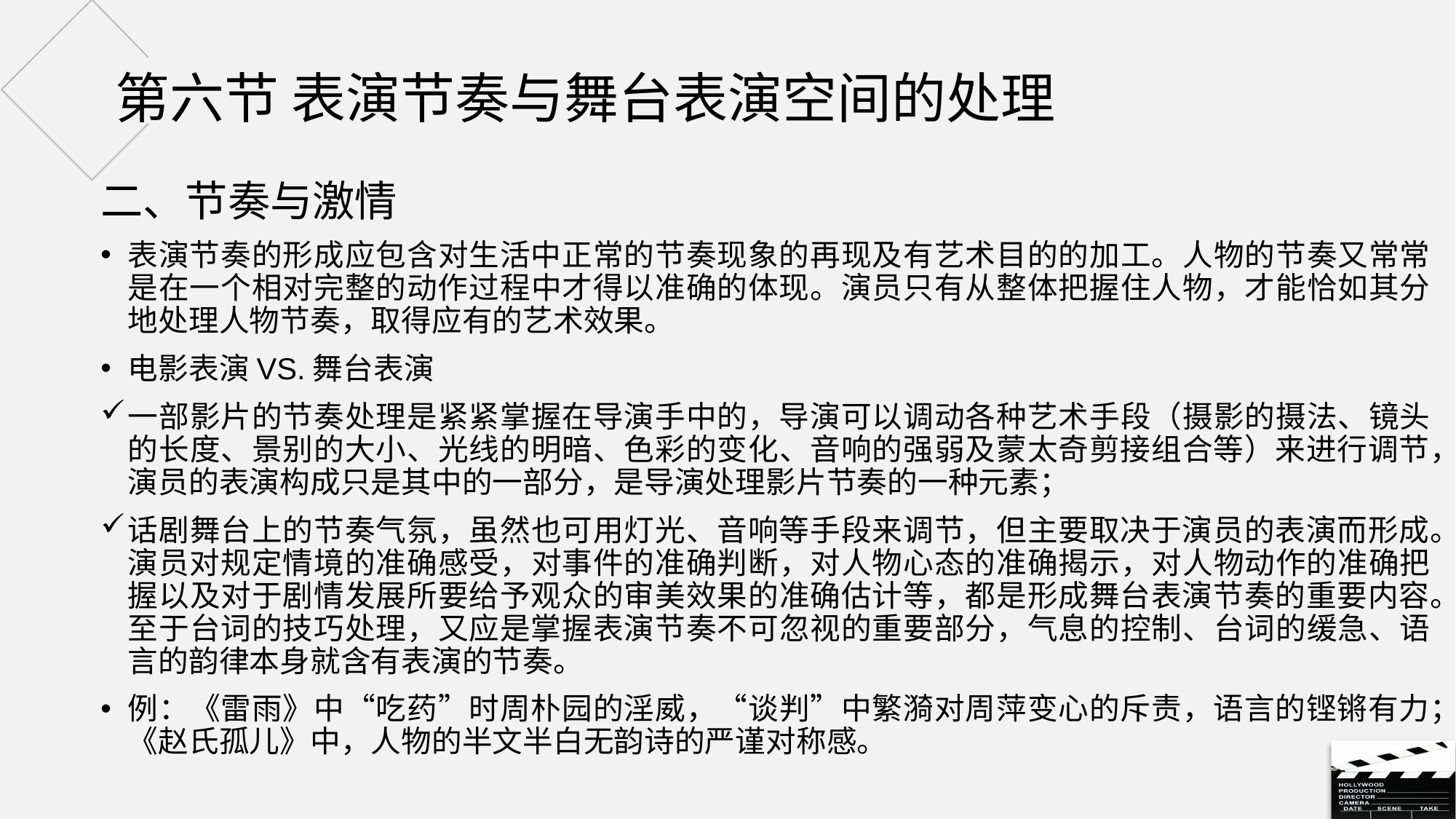

# 第六节 表演节奏与舞台表演空间的处理
二、节奏与激情
表演节奏的形成应包含对生活中正常的节奏现象的再现及有艺术目的的加工。人物的节奏又常常是在一个相对完整的动作过程中才得以准确的体现。演员只有从整体把握住人物，才能恰如其分地处理人物节奏，取得应有的艺术效果。
电影表演VS.舞台表演
一部影片的节奏处理是紧紧掌握在导演手中的，导演可以调动各种艺术手段（摄影的摄法、镜头的长度、景别的大小、光线的明暗、色彩的变化、音响的强弱及蒙太奇剪接组合等）来进行调节，演员的表演构成只是其中的一部分，是导演处理影片节奏的一种元素；
话剧舞台上的节奏气氛，虽然也可用灯光、音响等手段来调节，但主要取决于演员的表演而形成。演员对规定情境的准确感受，对事件的准确判断，对人物心态的准确揭示，对人物动作的准确把握以及对于剧情发展所要给予观众的审美效果的准确估计等，都是形成舞台表演节奏的重要内容。至于台词的技巧处理，又应是掌握表演节奏不可忽视的重要部分，气息的控制、台词的缓急、语言的韵律本身就含有表演的节奏。
例：《雷雨》中“吃药”时周朴园的淫威，“谈判”中繁漪对周萍变心的斥责，语言的铿锵有力；《赵氏孤儿》中，人物的半文半白无韵诗的严谨对称感。